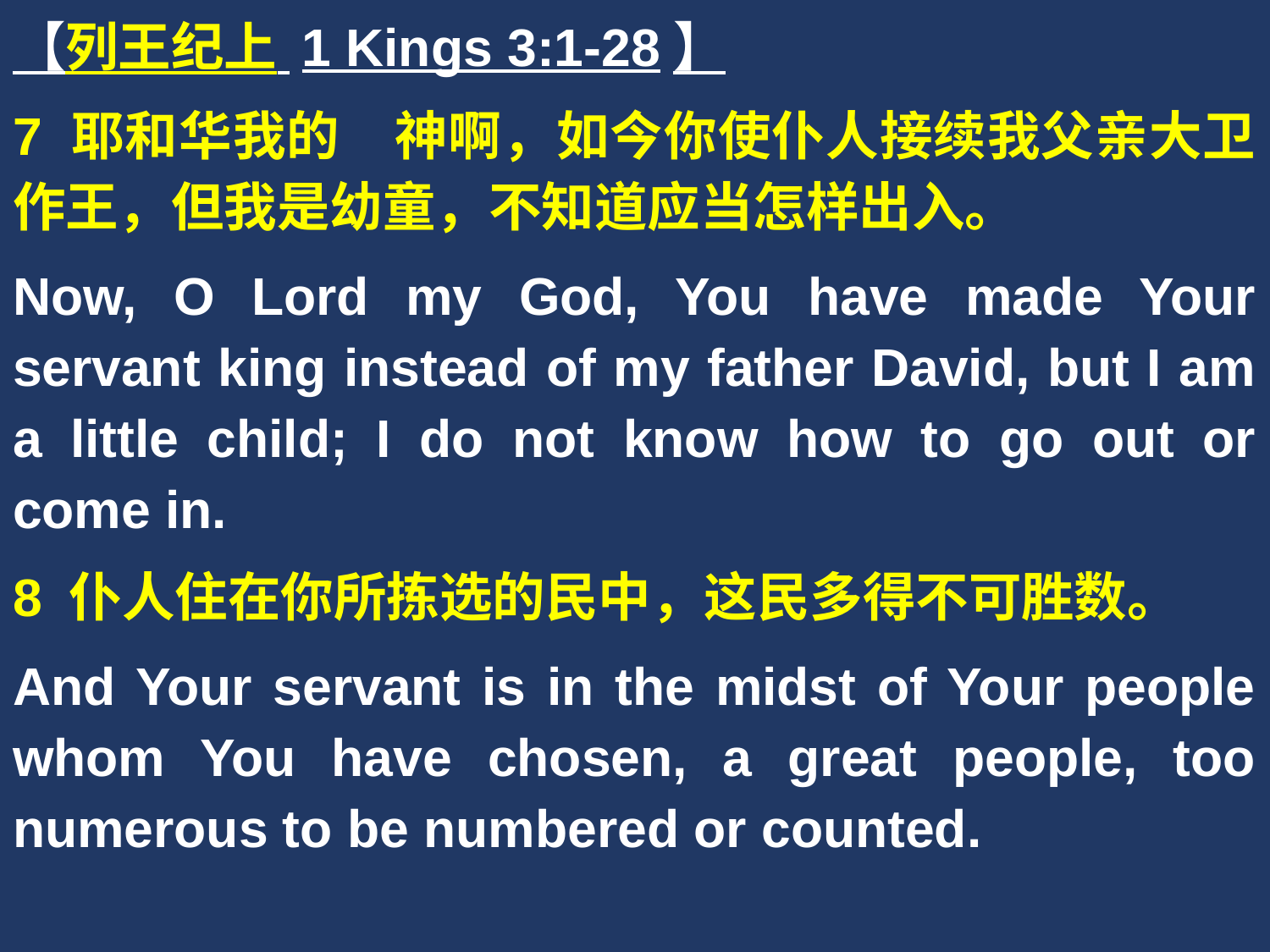

【列王纪上 1 Kings 3:1-28】
7 耶和华我的　神啊，如今你使仆人接续我父亲大卫作王，但我是幼童，不知道应当怎样出入。
Now, O Lord my God, You have made Your servant king instead of my father David, but I am a little child; I do not know how to go out or come in.
8 仆人住在你所拣选的民中，这民多得不可胜数。
And Your servant is in the midst of Your people whom You have chosen, a great people, too numerous to be numbered or counted.